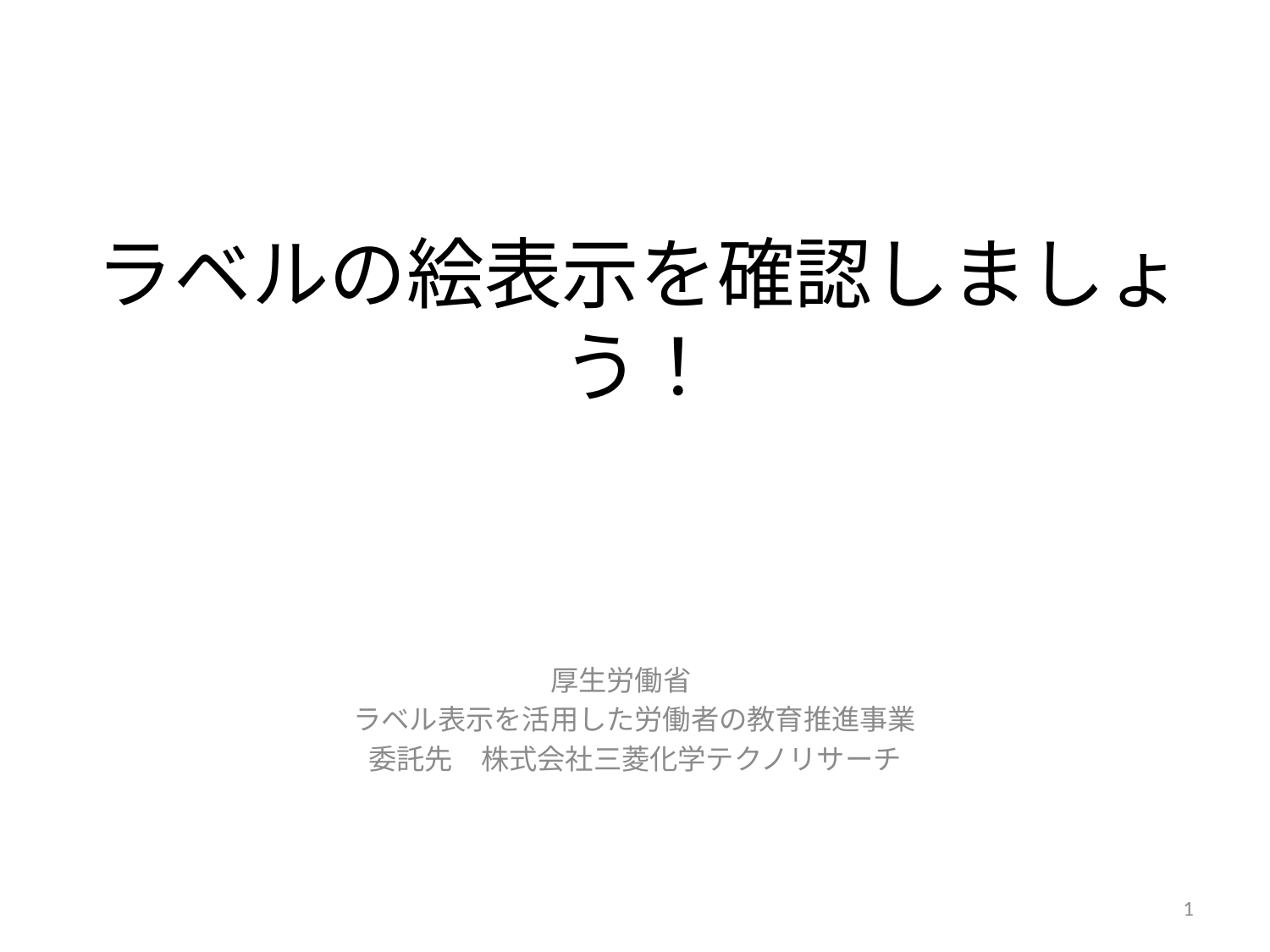

# ラベルの絵表示を確認しましょう！
厚生労働省
ラベル表示を活用した労働者の教育推進事業
委託先　株式会社三菱化学テクノリサーチ
1